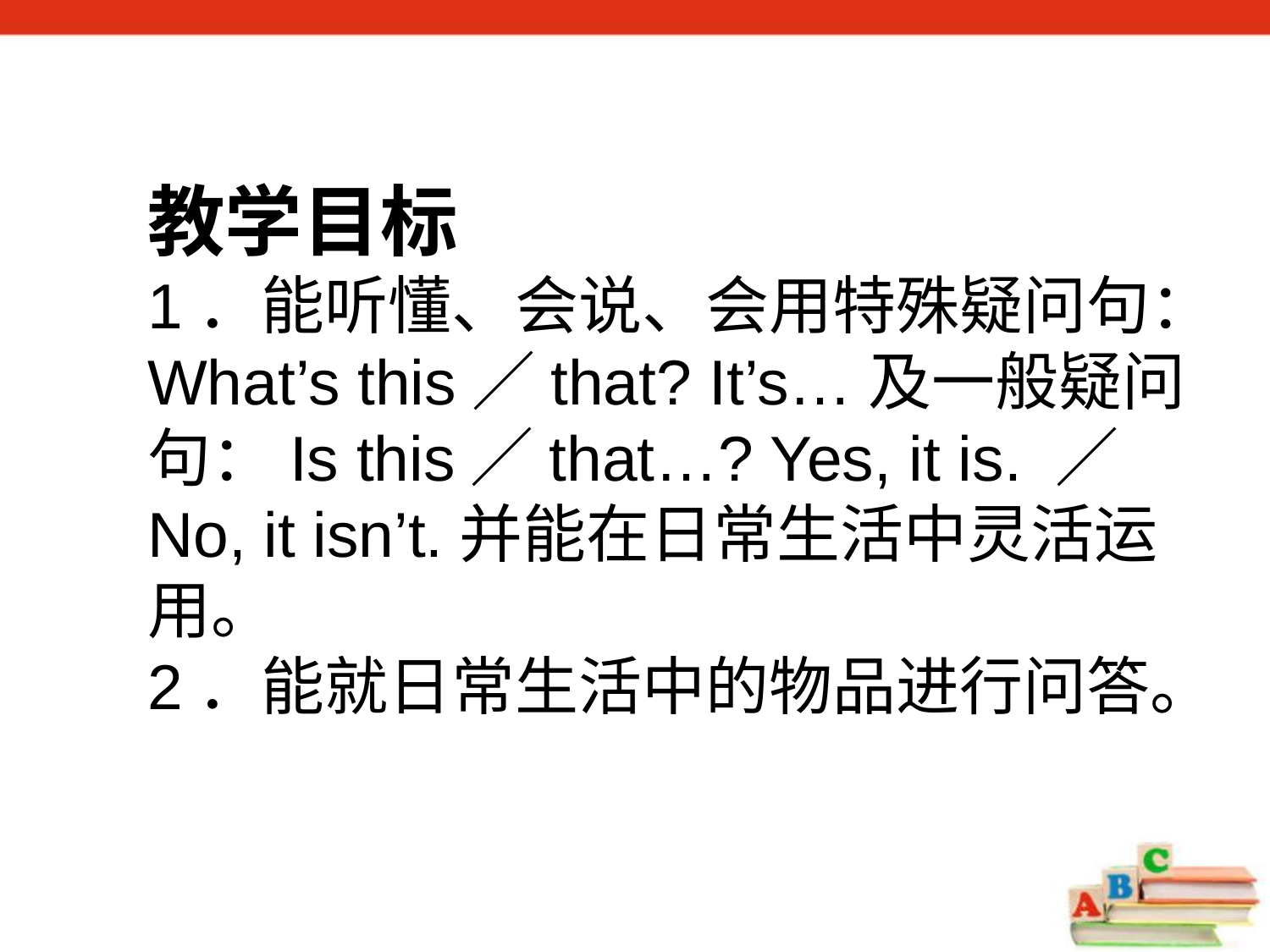

教学目标
1．能听懂、会说、会用特殊疑问句：What’s this／that? It’s…及一般疑问句：Is this／that…? Yes, it is. ／No, it isn’t.并能在日常生活中灵活运用。
2．能就日常生活中的物品进行问答。